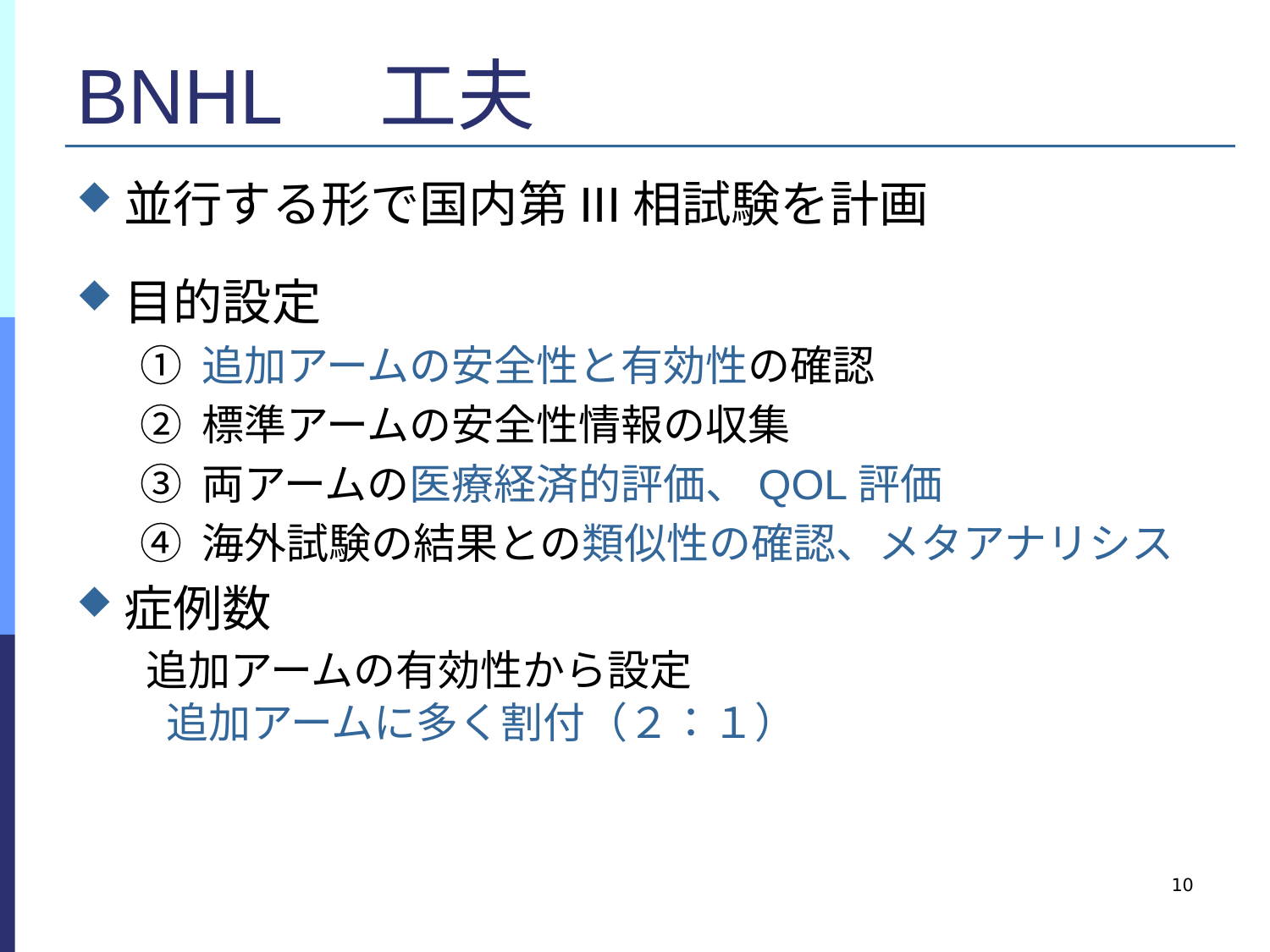

# BNHL　工夫
並行する形で国内第III相試験を計画
目的設定
① 追加アームの安全性と有効性の確認
② 標準アームの安全性情報の収集
③ 両アームの医療経済的評価、QOL評価
④ 海外試験の結果との類似性の確認、メタアナリシス
症例数
  追加アームの有効性から設定
　追加アームに多く割付（２：１）
10